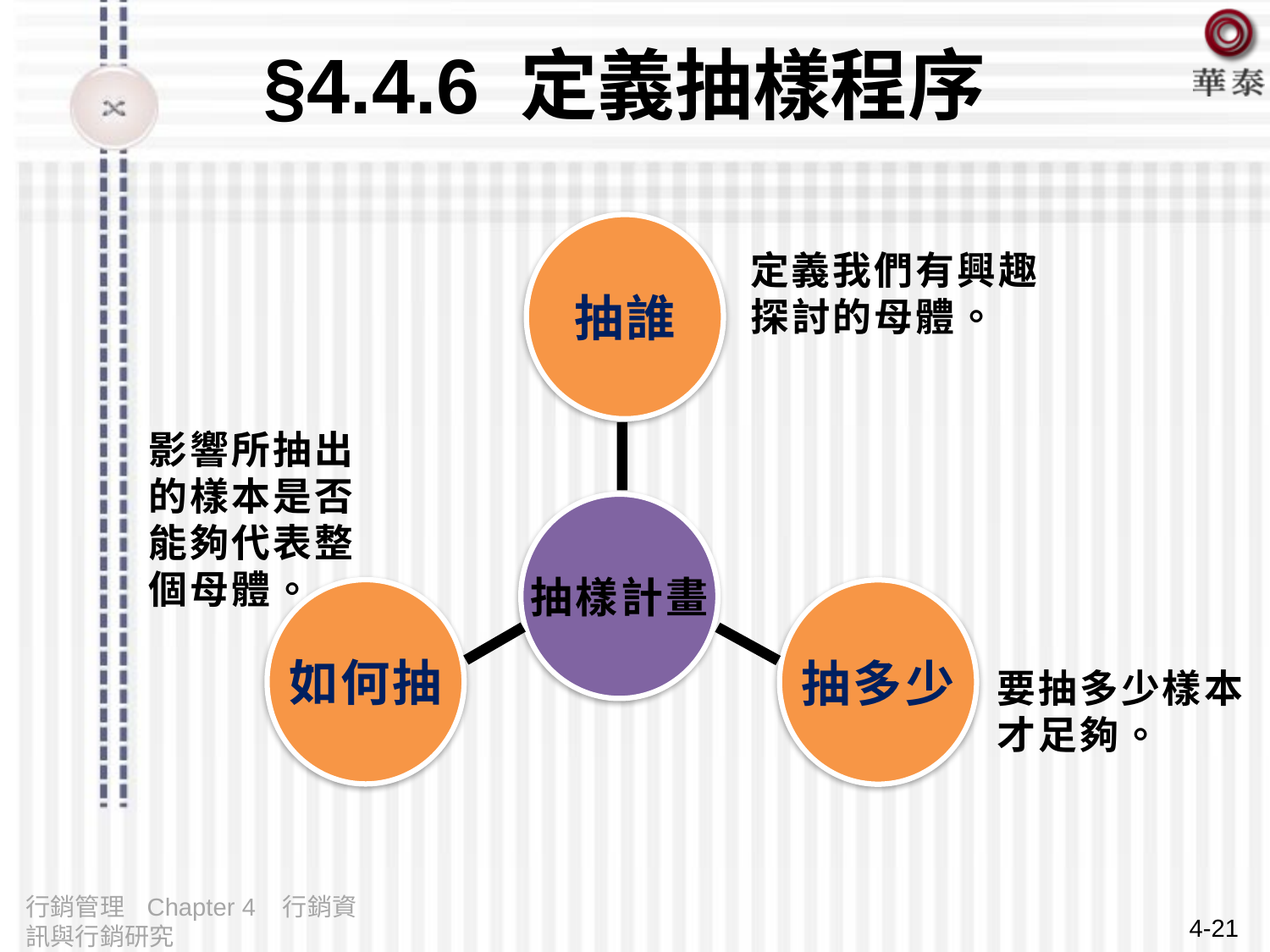

# §4.4.6 定義抽樣程序
抽誰
定義我們有興趣探討的母體。
影響所抽出的樣本是否能夠代表整個母體。

抽樣計畫
如何抽
抽多少

要抽多少樣本才足夠。
行銷管理   Chapter 4   行銷資訊與行銷研究
4-21